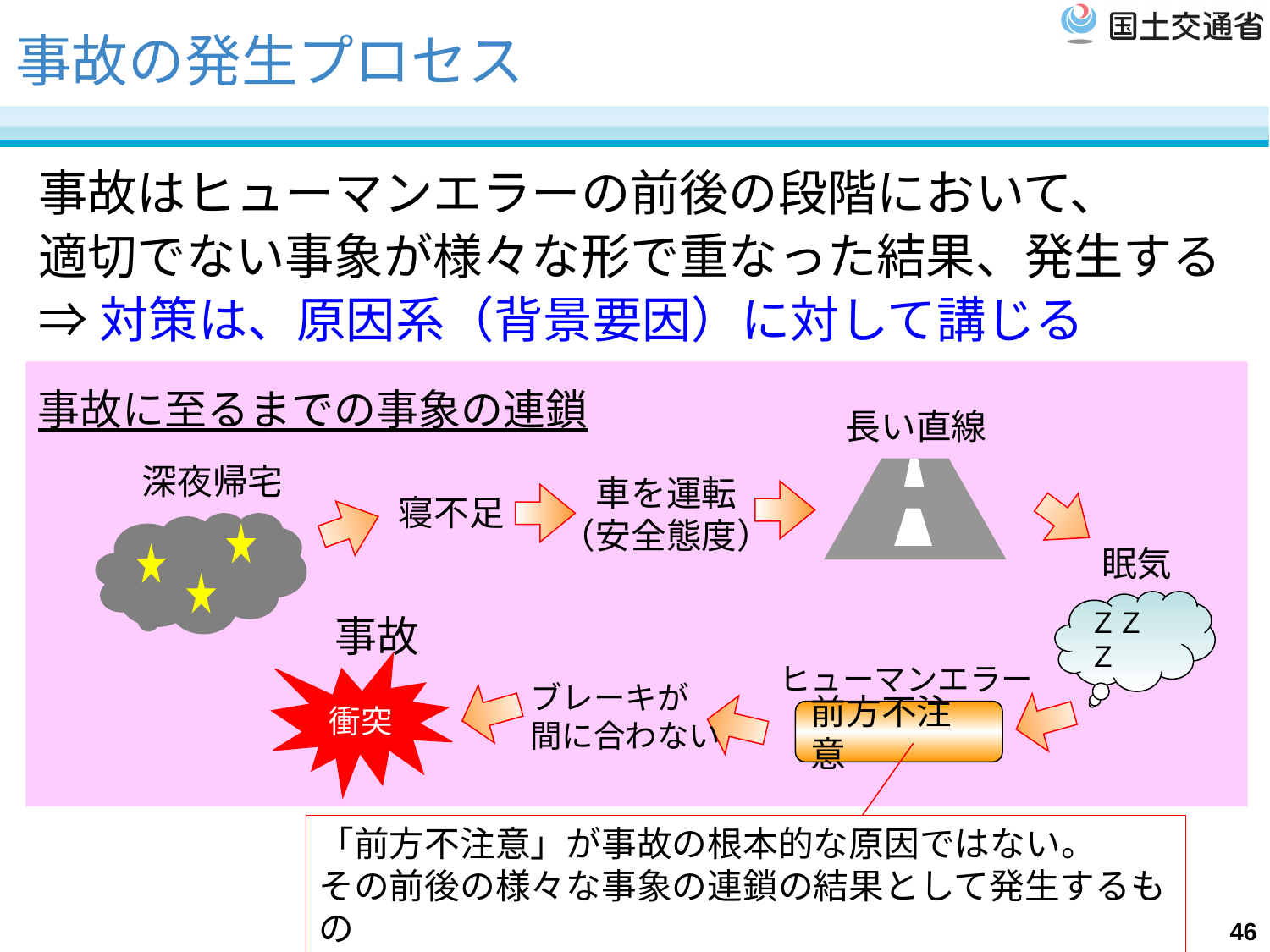

# 事故の発生プロセス
事故はヒューマンエラーの前後の段階において、
適切でない事象が様々な形で重なった結果、発生する
⇒対策は、原因系（背景要因）に対して講じる

事故に至るまでの事象の連鎖
長い直線
深夜帰宅

車を運転
（安全態度）

寝不足

眠気
ＺＺＺ
事故
ヒューマンエラー
衝突
ブレーキが
間に合わない

前方不注意
「前方不注意」が事故の根本的な原因ではない。
その前後の様々な事象の連鎖の結果として発生するもの
46